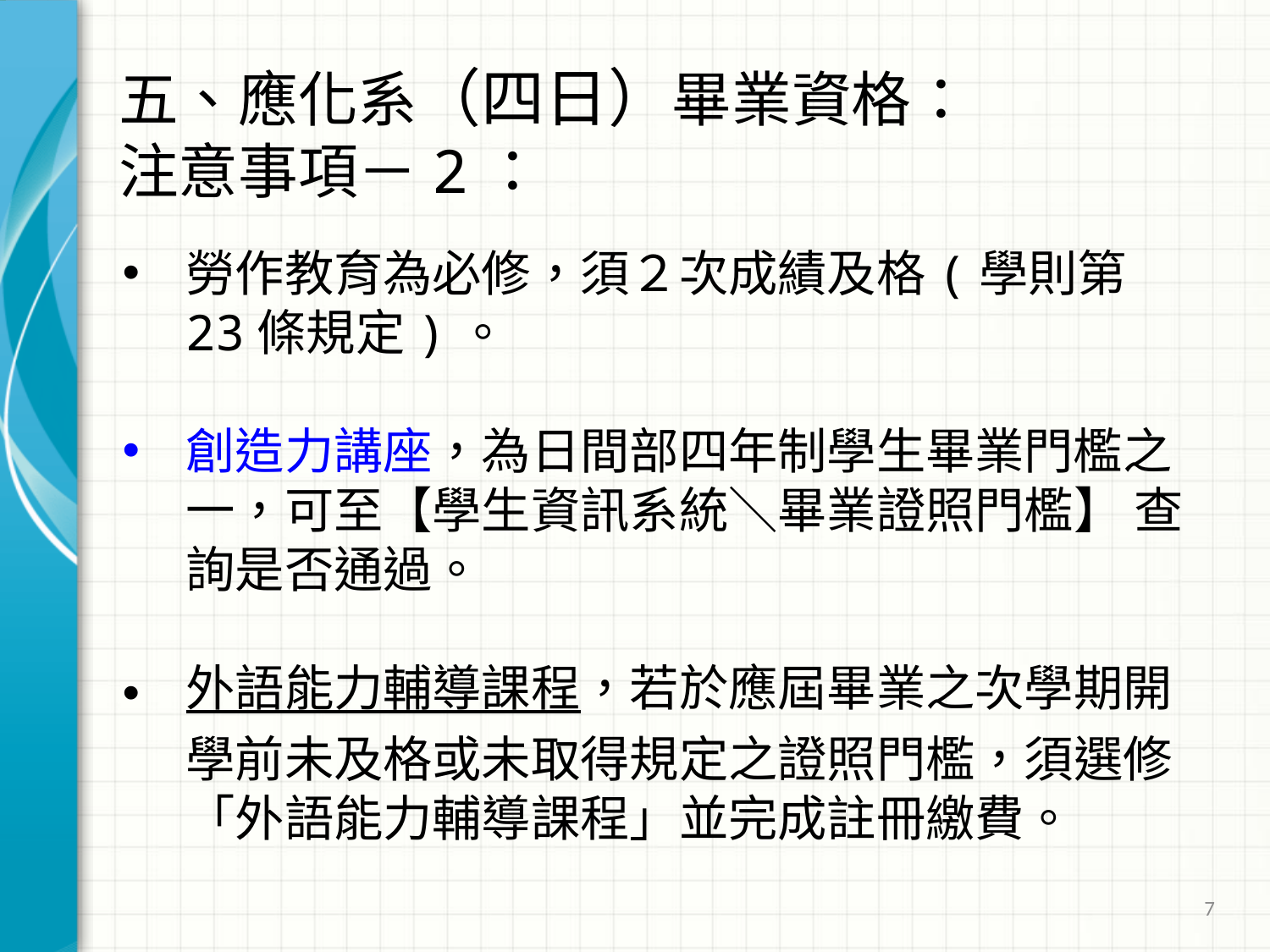

# 五、應化系（四日）畢業資格： 注意事項－2：
勞作教育為必修，須２次成績及格(學則第23條規定)。

創造力講座，為日間部四年制學生畢業門檻之一，可至【學生資訊系統＼畢業證照門檻】 查詢是否通過。

外語能力輔導課程，若於應屆畢業之次學期開學前未及格或未取得規定之證照門檻，須選修「外語能力輔導課程」並完成註冊繳費。

7